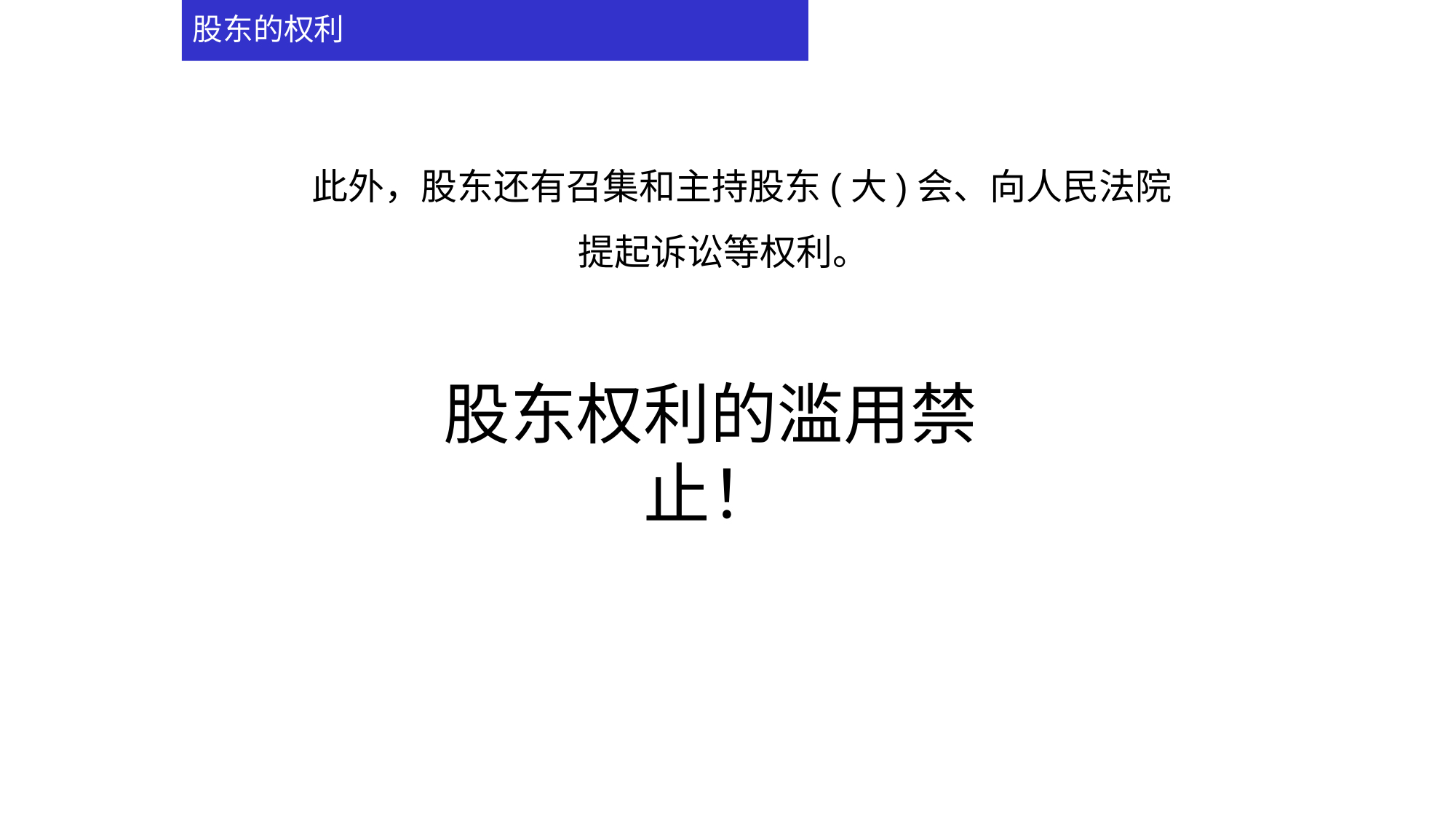

# 股东的权利
　此外，股东还有召集和主持股东(大)会、向人民法院提起诉讼等权利。
股东权利的滥用禁止！